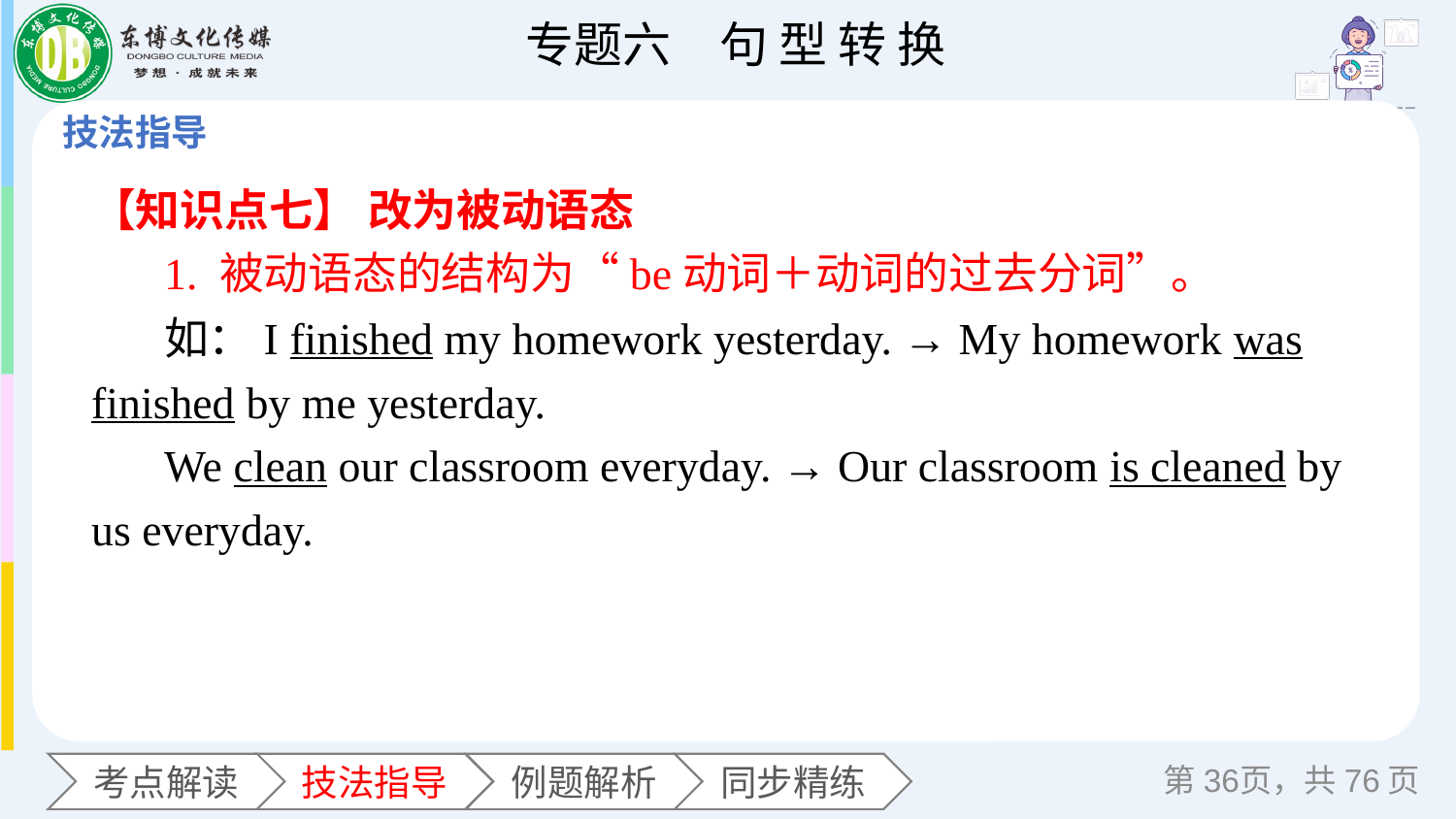

【知识点七】 改为被动语态
1. 被动语态的结构为“be动词＋动词的过去分词”。
如：I finished my homework yesterday. → My homework was finished by me yesterday.
We clean our classroom everyday. → Our classroom is cleaned by us everyday.
第36页，共76页